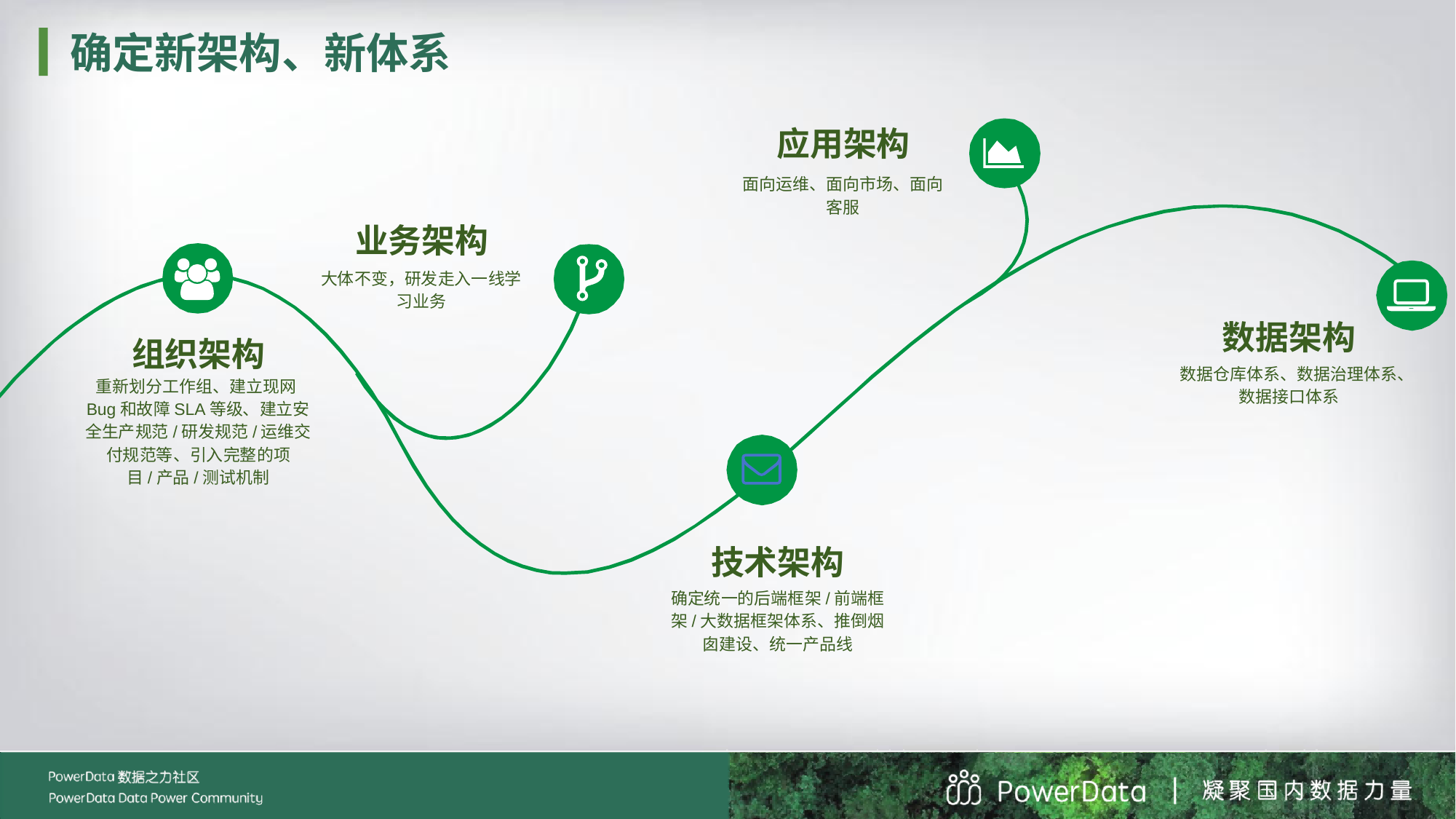

确定新架构、新体系

应用架构
面向运维、面向市场、面向客服

业务架构
大体不变，研发走入一线学习业务

数据架构
数据仓库体系、数据治理体系、数据接口体系
组织架构
重新划分工作组、建立现网Bug和故障SLA等级、建立安全生产规范/研发规范/运维交付规范等、引入完整的项目/产品/测试机制

技术架构
确定统一的后端框架/前端框架/大数据框架体系、推倒烟囱建设、统一产品线